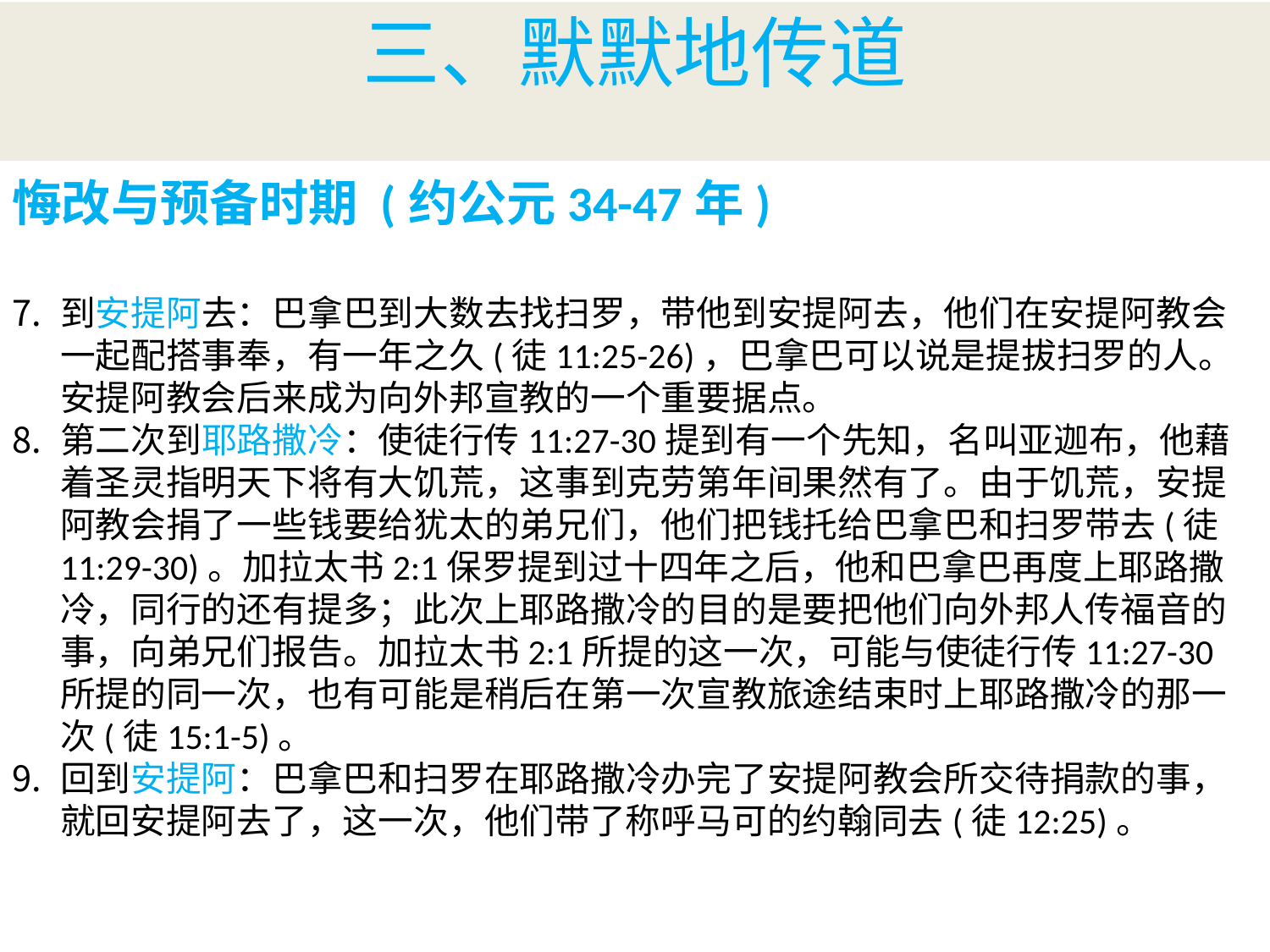

# 三、默默地传道
悔改与预备时期 (约公元34-47年)

到安提阿去：巴拿巴到大数去找扫罗，带他到安提阿去，他们在安提阿教会一起配搭事奉，有一年之久(徒11:25-26)，巴拿巴可以说是提拔扫罗的人。安提阿教会后来成为向外邦宣教的一个重要据点。
第二次到耶路撒冷：使徒行传11:27-30提到有一个先知，名叫亚迦布，他藉着圣灵指明天下将有大饥荒，这事到克劳第年间果然有了。由于饥荒，安提阿教会捐了一些钱要给犹太的弟兄们，他们把钱托给巴拿巴和扫罗带去(徒11:29-30)。加拉太书2:1保罗提到过十四年之后，他和巴拿巴再度上耶路撒冷，同行的还有提多；此次上耶路撒冷的目的是要把他们向外邦人传福音的事，向弟兄们报告。加拉太书2:1所提的这一次，可能与使徒行传11:27-30所提的同一次，也有可能是稍后在第一次宣教旅途结束时上耶路撒冷的那一次(徒15:1-5)。
回到安提阿：巴拿巴和扫罗在耶路撒冷办完了安提阿教会所交待捐款的事，就回安提阿去了，这一次，他们带了称呼马可的约翰同去(徒12:25)。